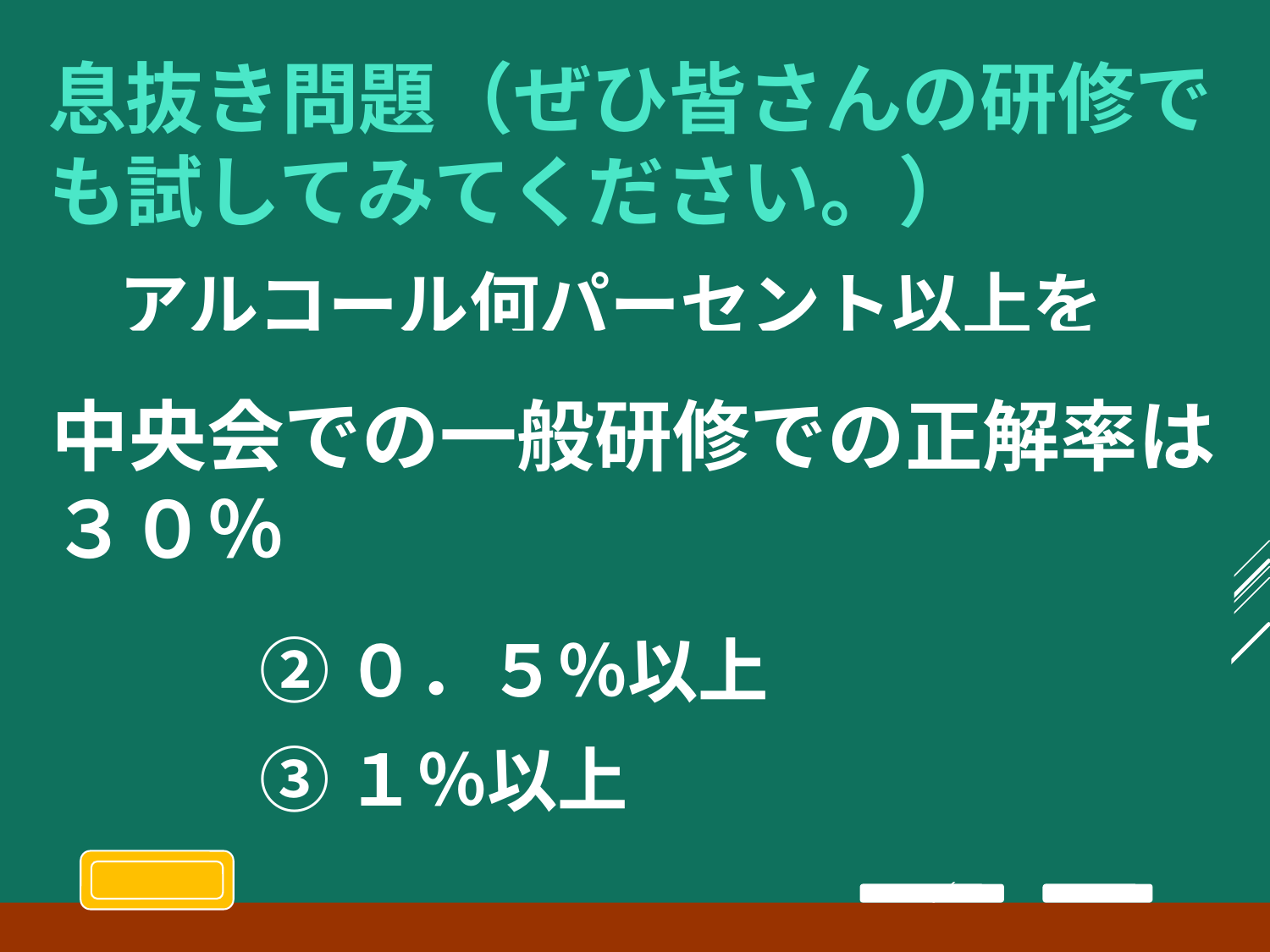

息抜き問題（ぜひ皆さんの研修でも試してみてください。）
　アルコール何パーセント以上を
「酒類」と法令で定められている？

　　　① ０．０１％以上
　　　② ０．５％以上
　　　③ １％以上
中央会での一般研修での正解率は３０％